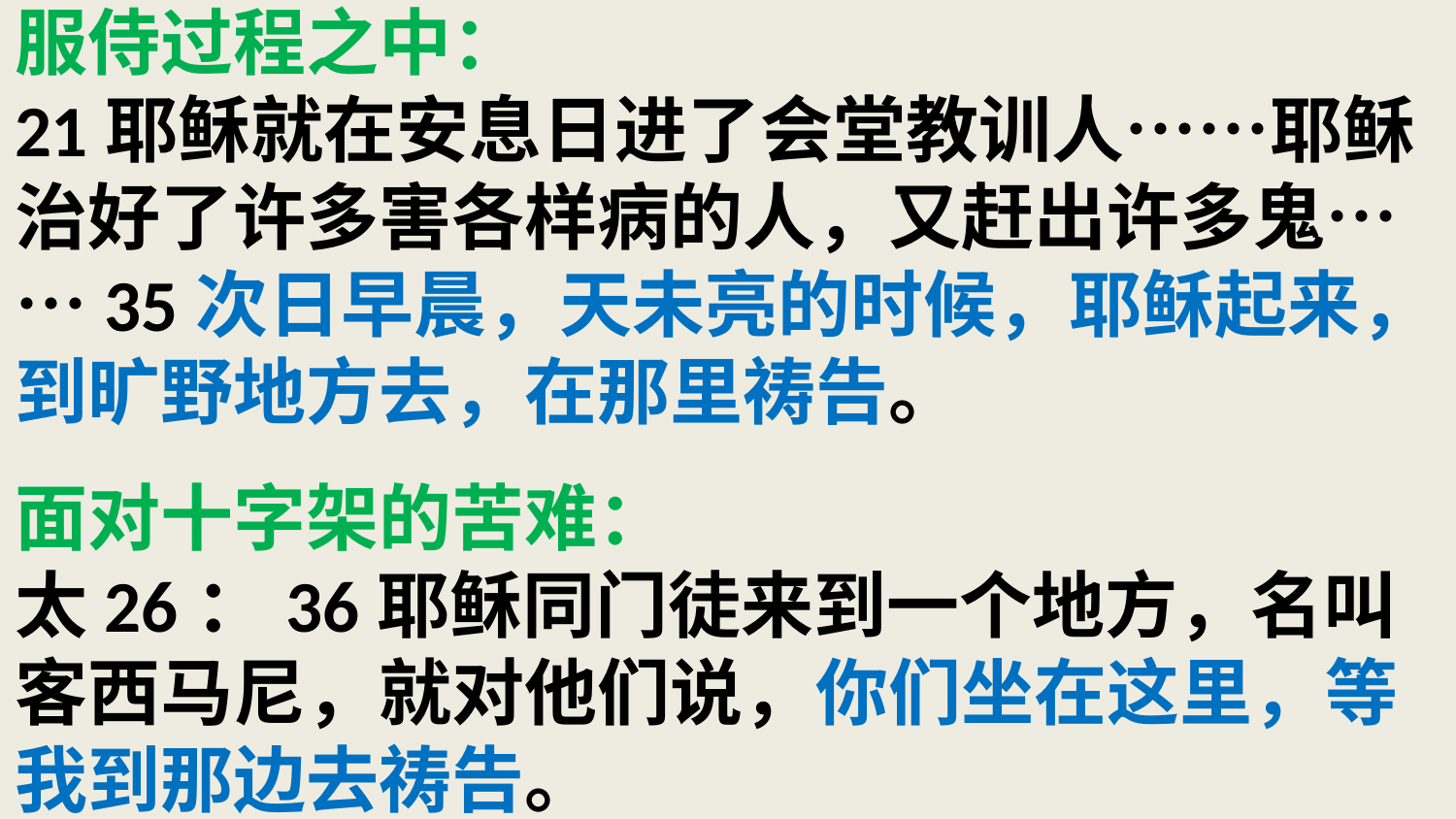

# 服侍过程之中： 21耶稣就在安息日进了会堂教训人……耶稣治好了许多害各样病的人，又赶出许多鬼……35次日早晨，天未亮的时候，耶稣起来，到旷野地方去，在那里祷告。 面对十字架的苦难： 太26：36耶稣同门徒来到一个地方，名叫客西马尼，就对他们说，你们坐在这里，等我到那边去祷告。